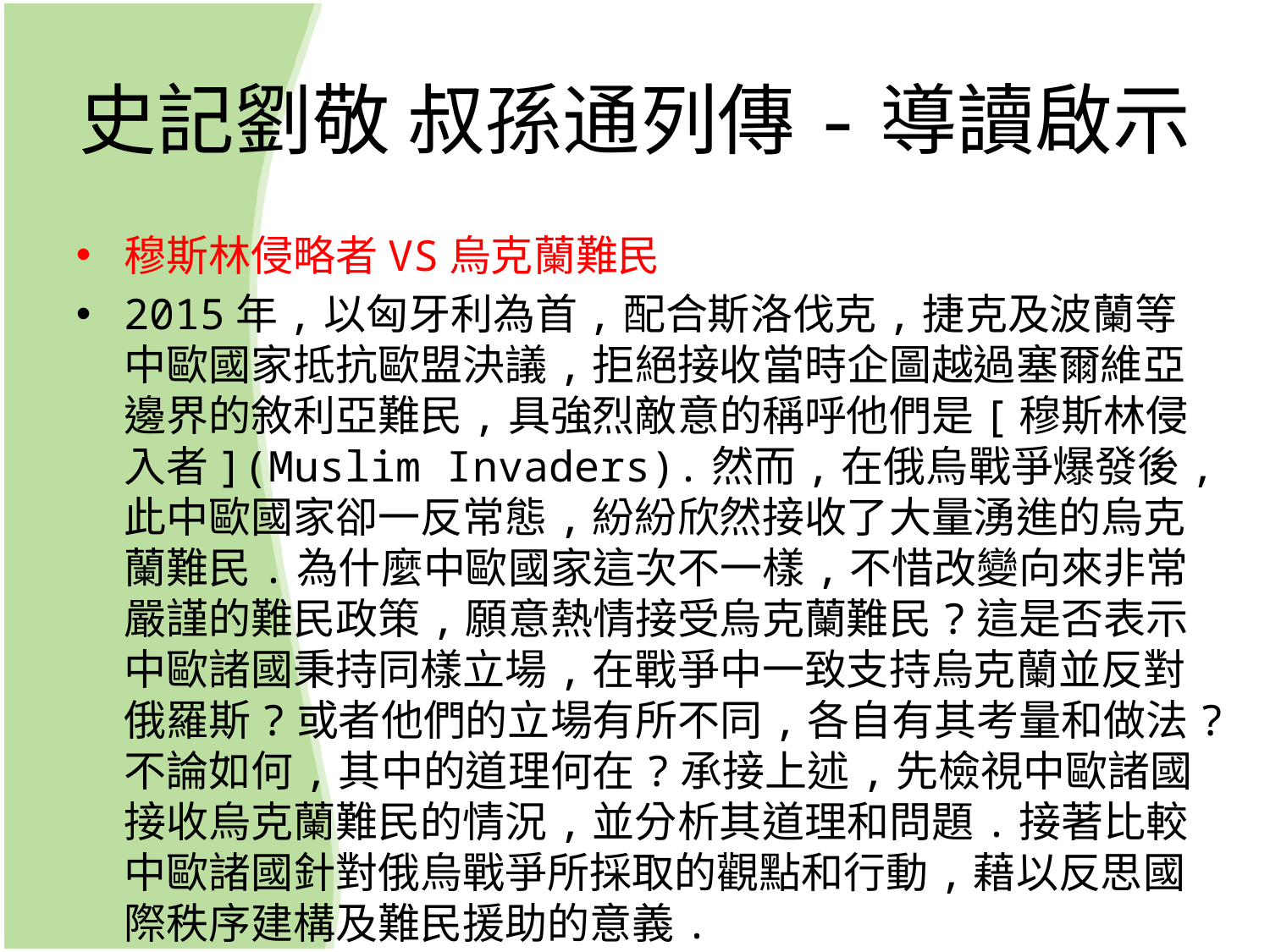

# 史記劉敬 叔孫通列傳-導讀啟示
穆斯林侵略者VS烏克蘭難民
2015年,以匈牙利為首,配合斯洛伐克,捷克及波蘭等中歐國家抵抗歐盟決議,拒絕接收當時企圖越過塞爾維亞邊界的敘利亞難民,具強烈敵意的稱呼他們是[穆斯林侵入者](Muslim Invaders).然而,在俄烏戰爭爆發後,此中歐國家卻一反常態,紛紛欣然接收了大量湧進的烏克蘭難民.為什麼中歐國家這次不一樣,不惜改變向來非常嚴謹的難民政策,願意熱情接受烏克蘭難民?這是否表示中歐諸國秉持同樣立場,在戰爭中一致支持烏克蘭並反對俄羅斯?或者他們的立場有所不同,各自有其考量和做法?不論如何,其中的道理何在?承接上述,先檢視中歐諸國接收烏克蘭難民的情況,並分析其道理和問題.接著比較中歐諸國針對俄烏戰爭所採取的觀點和行動,藉以反思國際秩序建構及難民援助的意義.